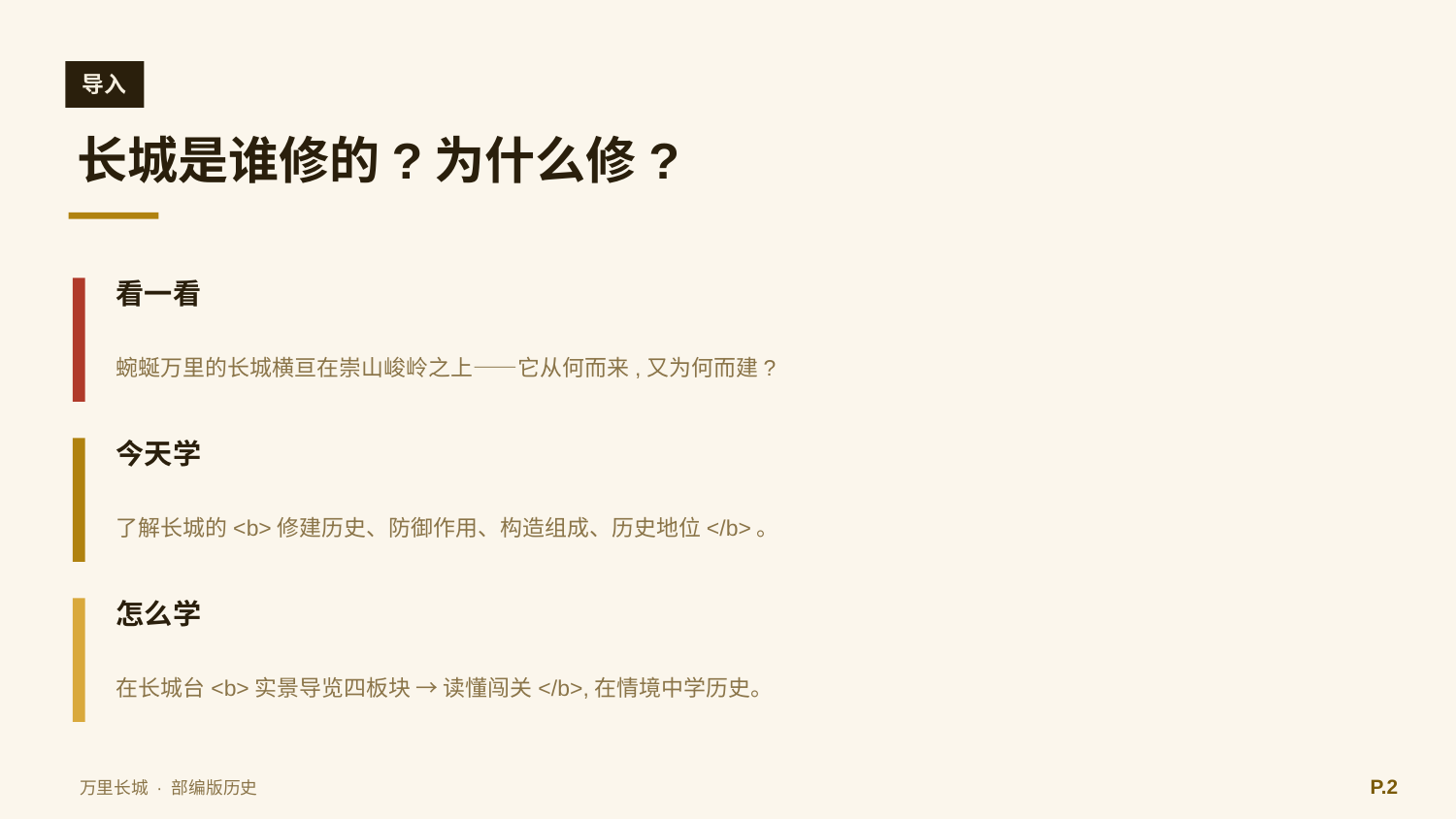

导入

长城是谁修的?为什么修?

看一看

蜿蜒万里的长城横亘在崇山峻岭之上——它从何而来,又为何而建?
今天学

了解长城的<b>修建历史、防御作用、构造组成、历史地位</b>。
怎么学

在长城台<b>实景导览四板块 → 读懂闯关</b>,在情境中学历史。
P.2
万里长城 · 部编版历史